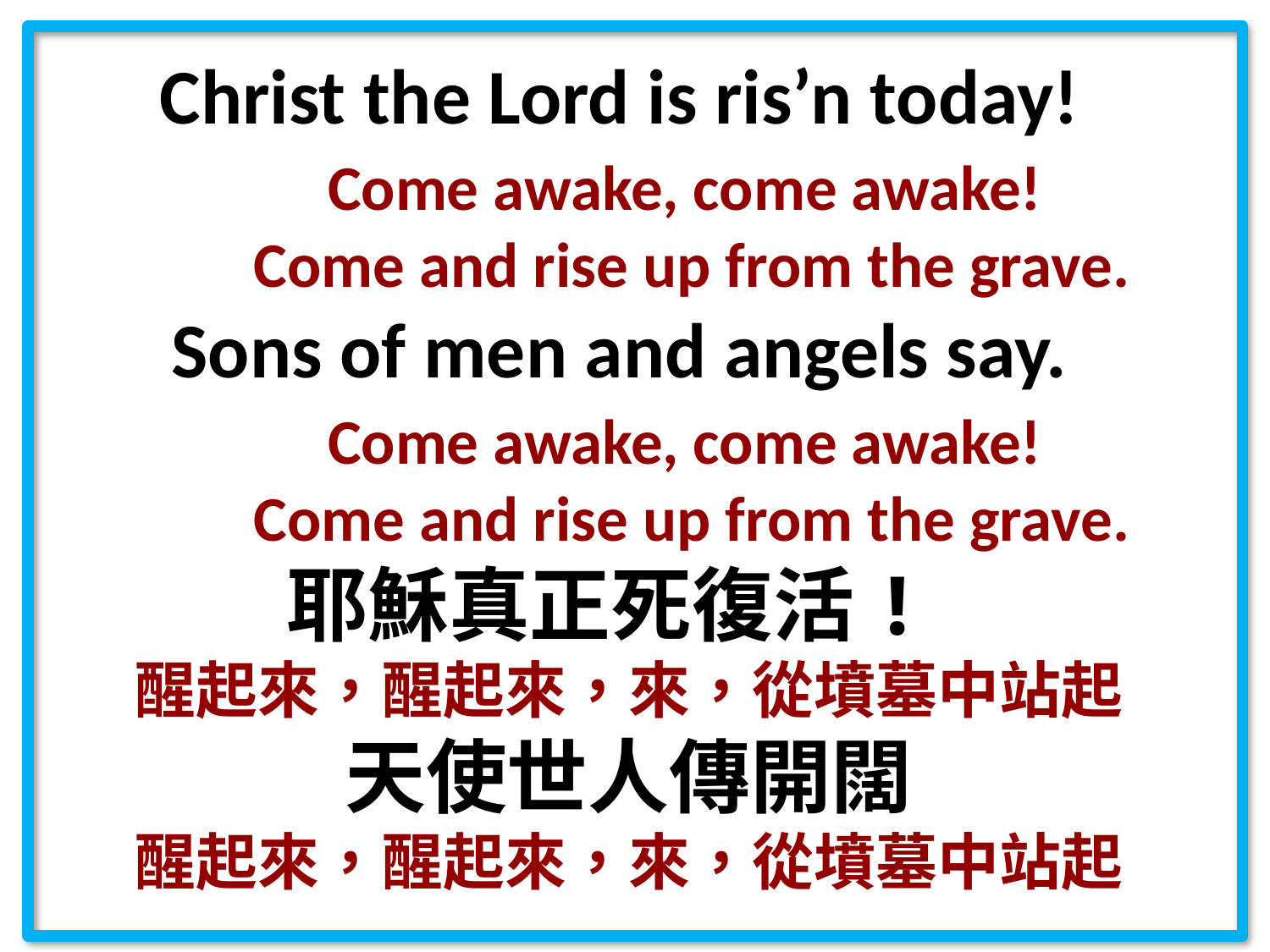

Christ the Lord is ris’n today!
	Come awake, come awake!
	Come and rise up from the grave.
Sons of men and angels say.
	Come awake, come awake!
	Come and rise up from the grave.
耶穌真正死復活!
醒起來，醒起來，來，從墳墓中站起
天使世人傳開闊
醒起來，醒起來，來，從墳墓中站起